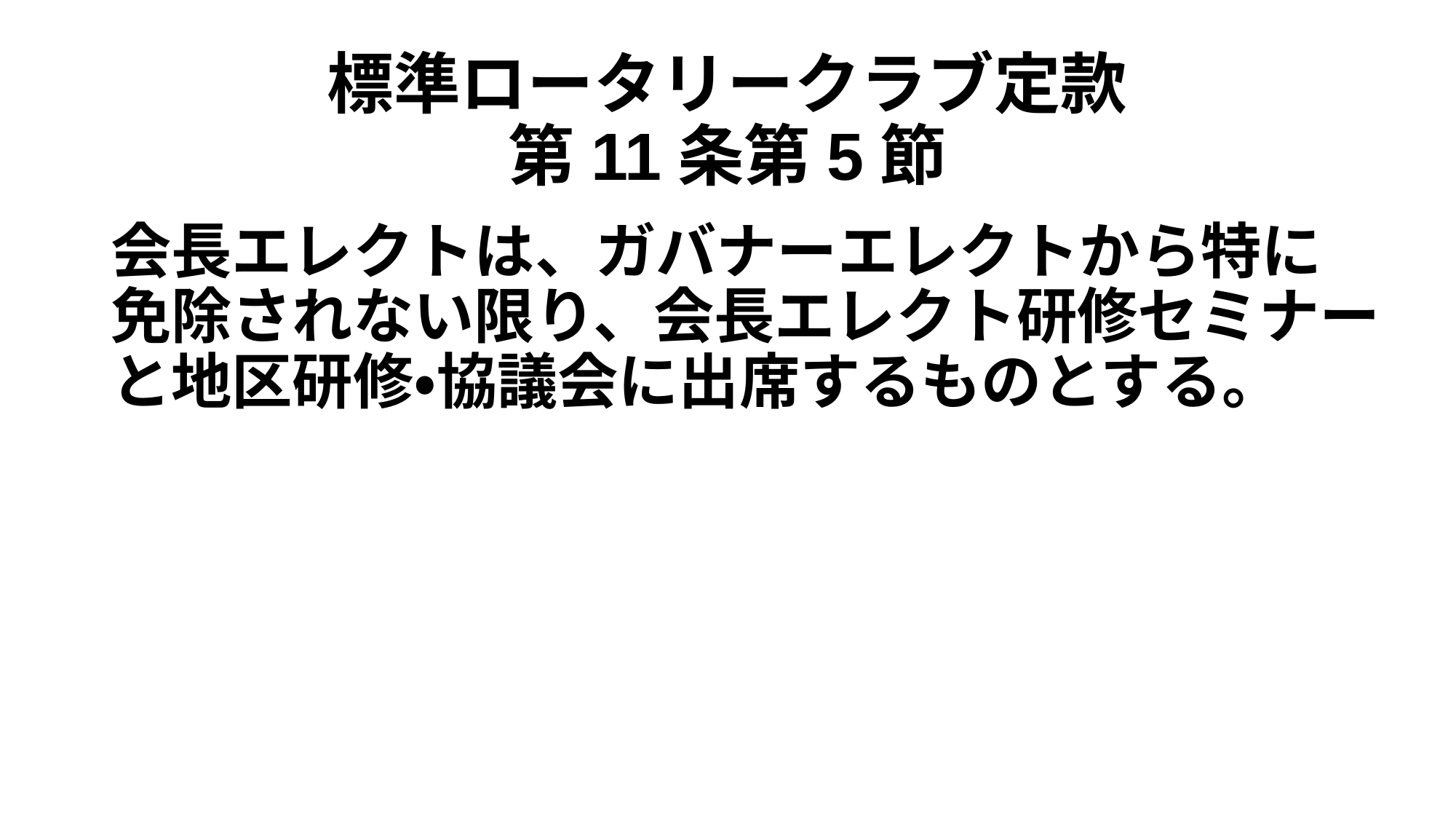

# 標準ロータリークラブ定款 第11条第5節
会長エレクトは、ガバナーエレクトから特に免除されない限り、会長エレクト研修セミナーと地区研修・協議会に出席するものとする。